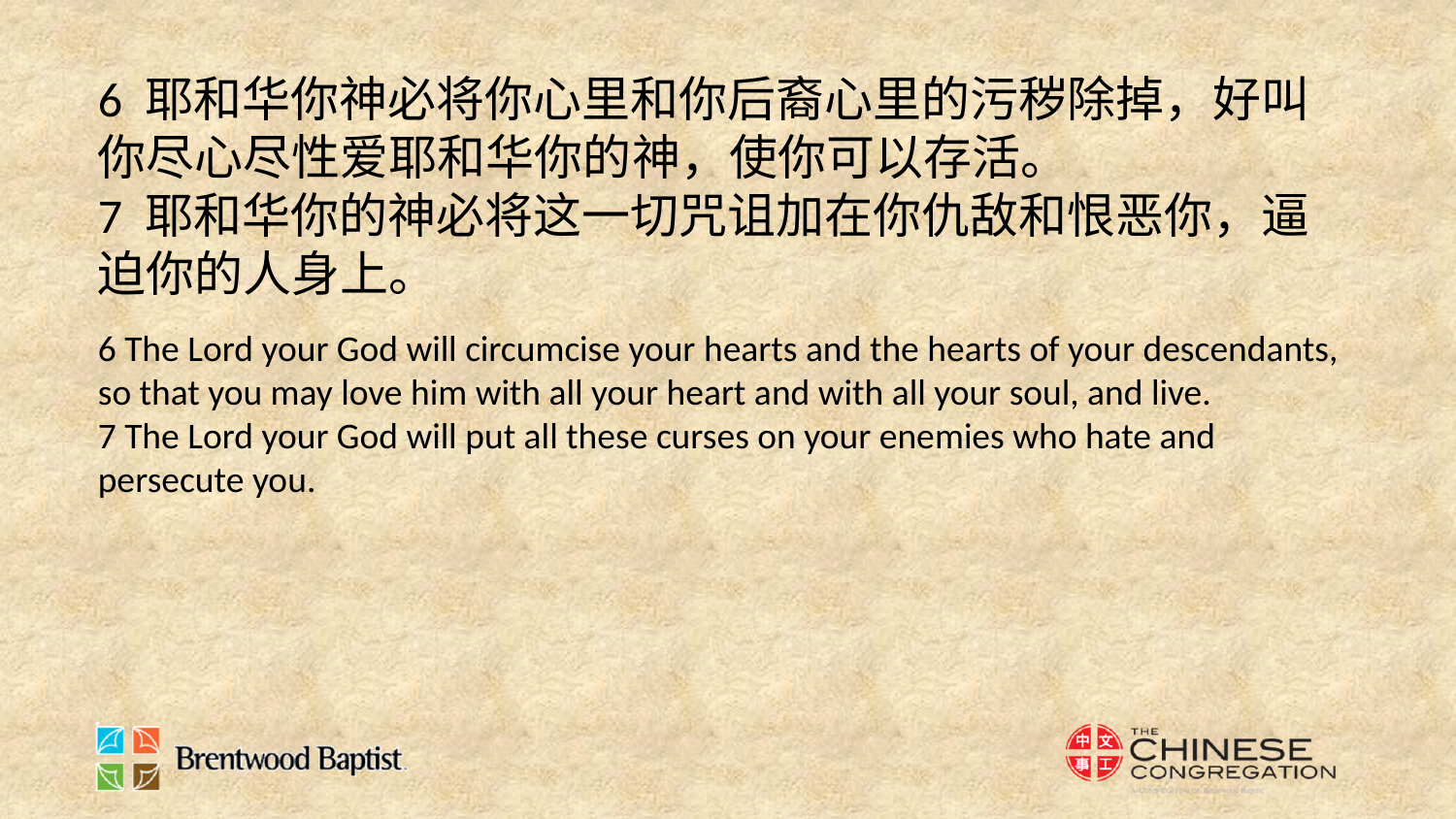

6 耶和华你神必将你心里和你后裔心里的污秽除掉，好叫你尽心尽性爱耶和华你的神，使你可以存活。
7 耶和华你的神必将这一切咒诅加在你仇敌和恨恶你，逼迫你的人身上。

6 The Lord your God will circumcise your hearts and the hearts of your descendants, so that you may love him with all your heart and with all your soul, and live.
7 The Lord your God will put all these curses on your enemies who hate and persecute you.